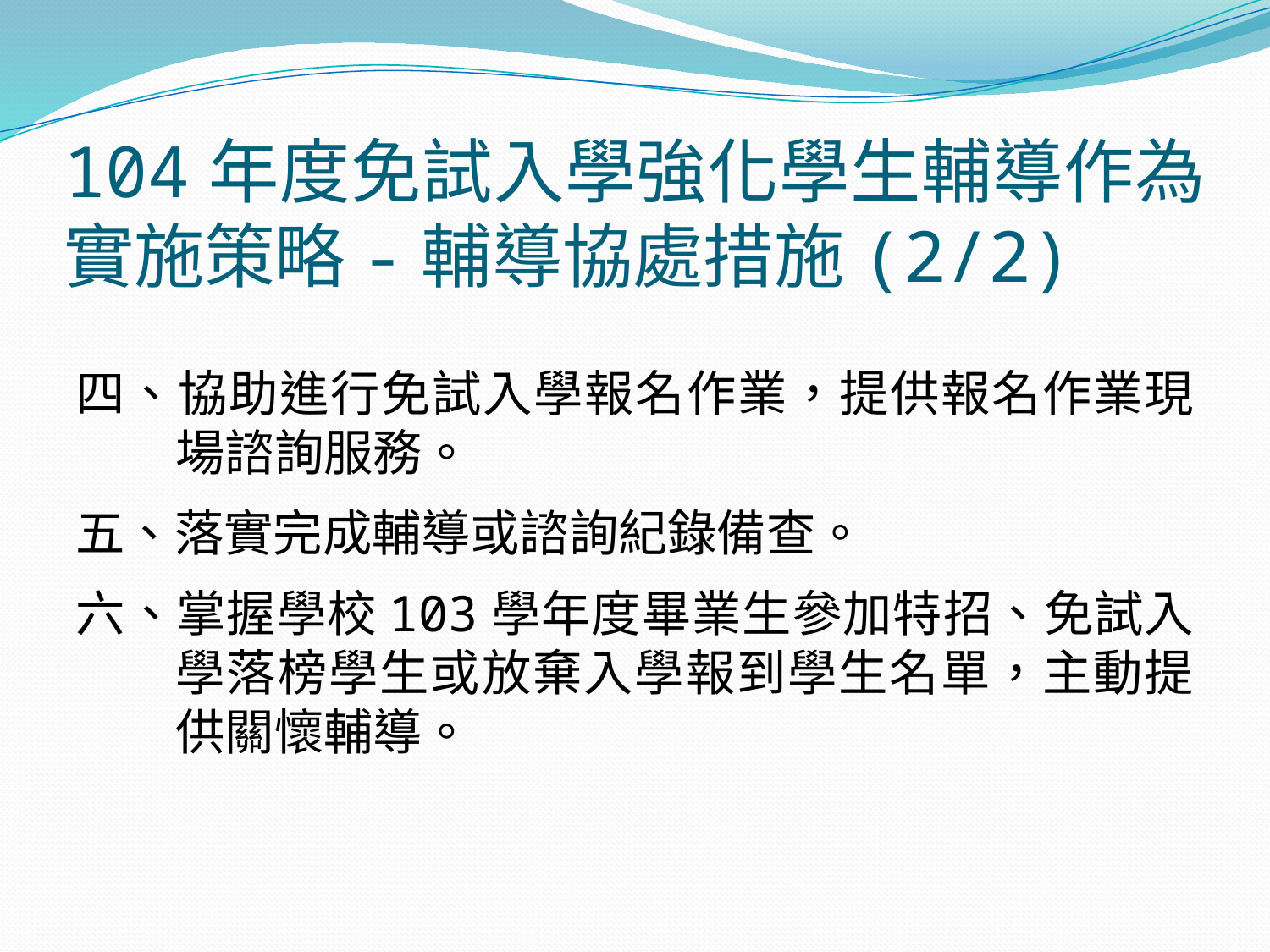

# 104年度免試入學強化學生輔導作為實施策略-輔導協處措施(2/2)
四、協助進行免試入學報名作業，提供報名作業現場諮詢服務。
五、落實完成輔導或諮詢紀錄備查。
六、掌握學校103學年度畢業生參加特招、免試入學落榜學生或放棄入學報到學生名單，主動提供關懷輔導。